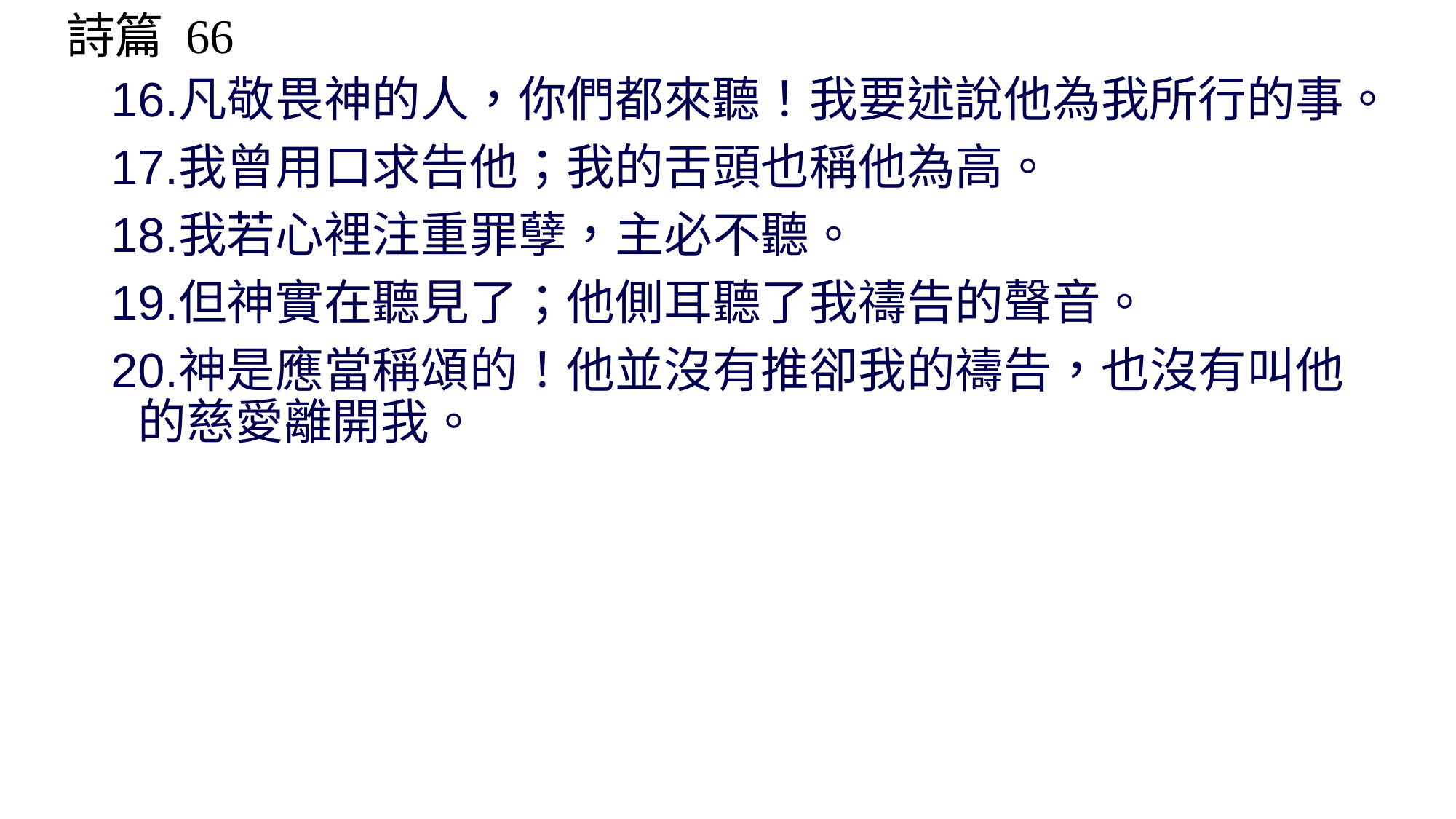

詩篇 66
凡敬畏神的人，你們都來聽！我要述說他為我所行的事。
我曾用口求告他；我的舌頭也稱他為高。
我若心裡注重罪孽，主必不聽。
但神實在聽見了；他側耳聽了我禱告的聲音。
神是應當稱頌的！他並沒有推卻我的禱告，也沒有叫他的慈愛離開我。